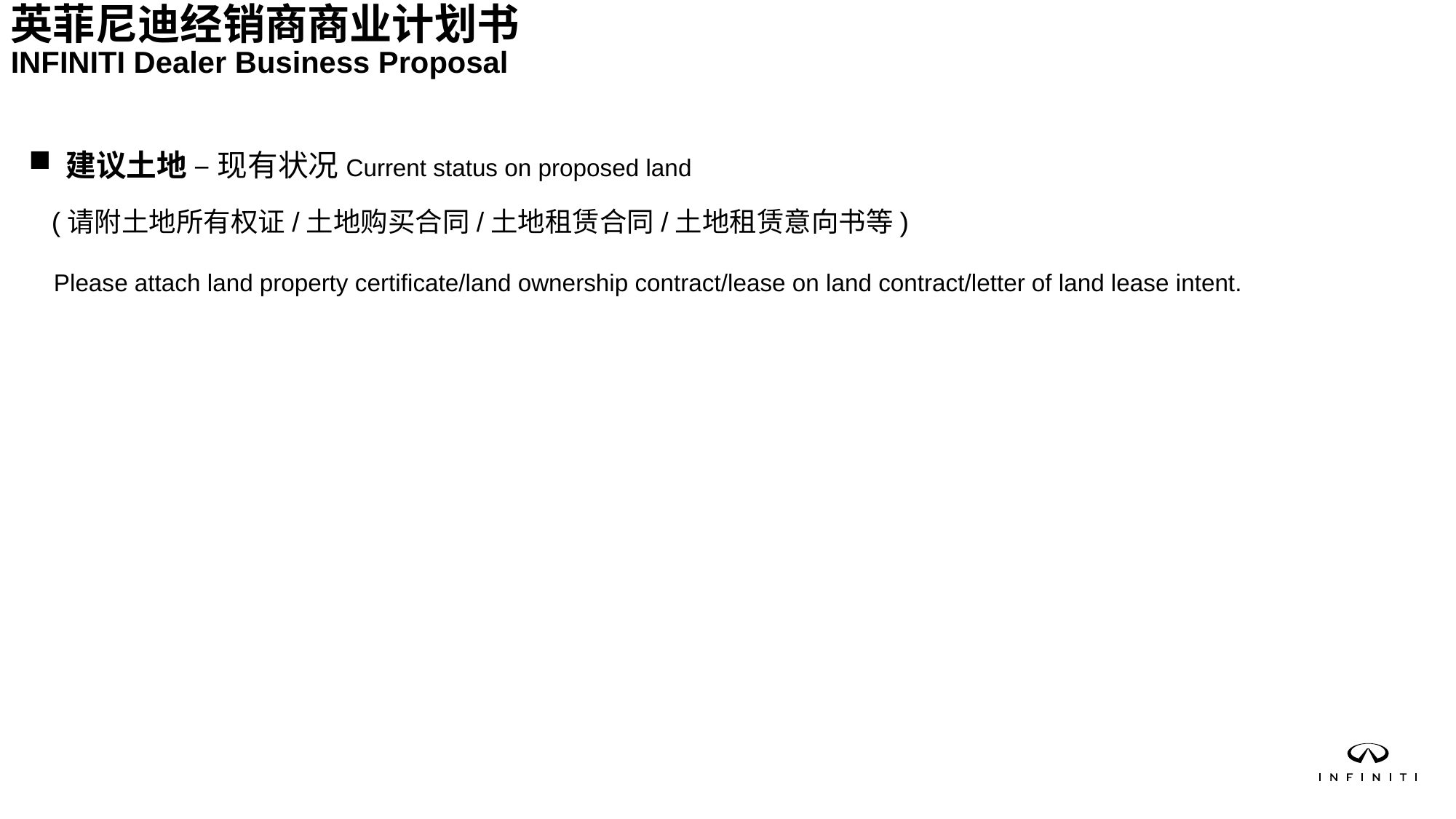

英菲尼迪经销商商业计划书
INFINITI Dealer Business Proposal
 建议土地 – 现有状况Current status on proposed land
   (请附土地所有权证/土地购买合同/土地租赁合同/土地租赁意向书等)
   Please attach land property certificate/land ownership contract/lease on land contract/letter of land lease intent.